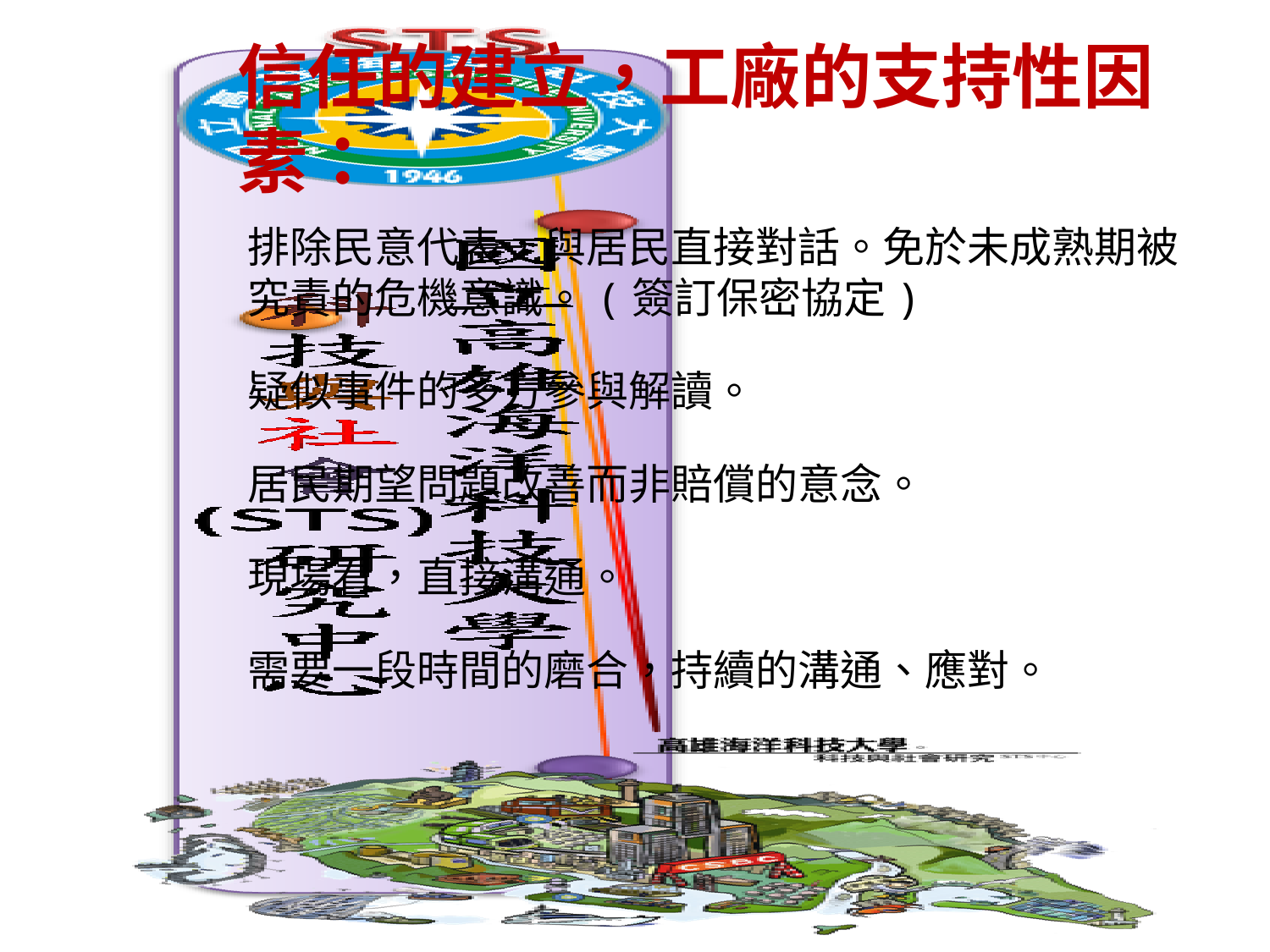

信任的建立，工廠的支持性因素：

排除民意代表，與居民直接對話。免於未成熟期被究責的危機意識。(簽訂保密協定)
疑似事件的多方參與解讀。
居民期望問題改善而非賠償的意念。
現場看，直接溝通。
需要一段時間的磨合，持續的溝通、應對。